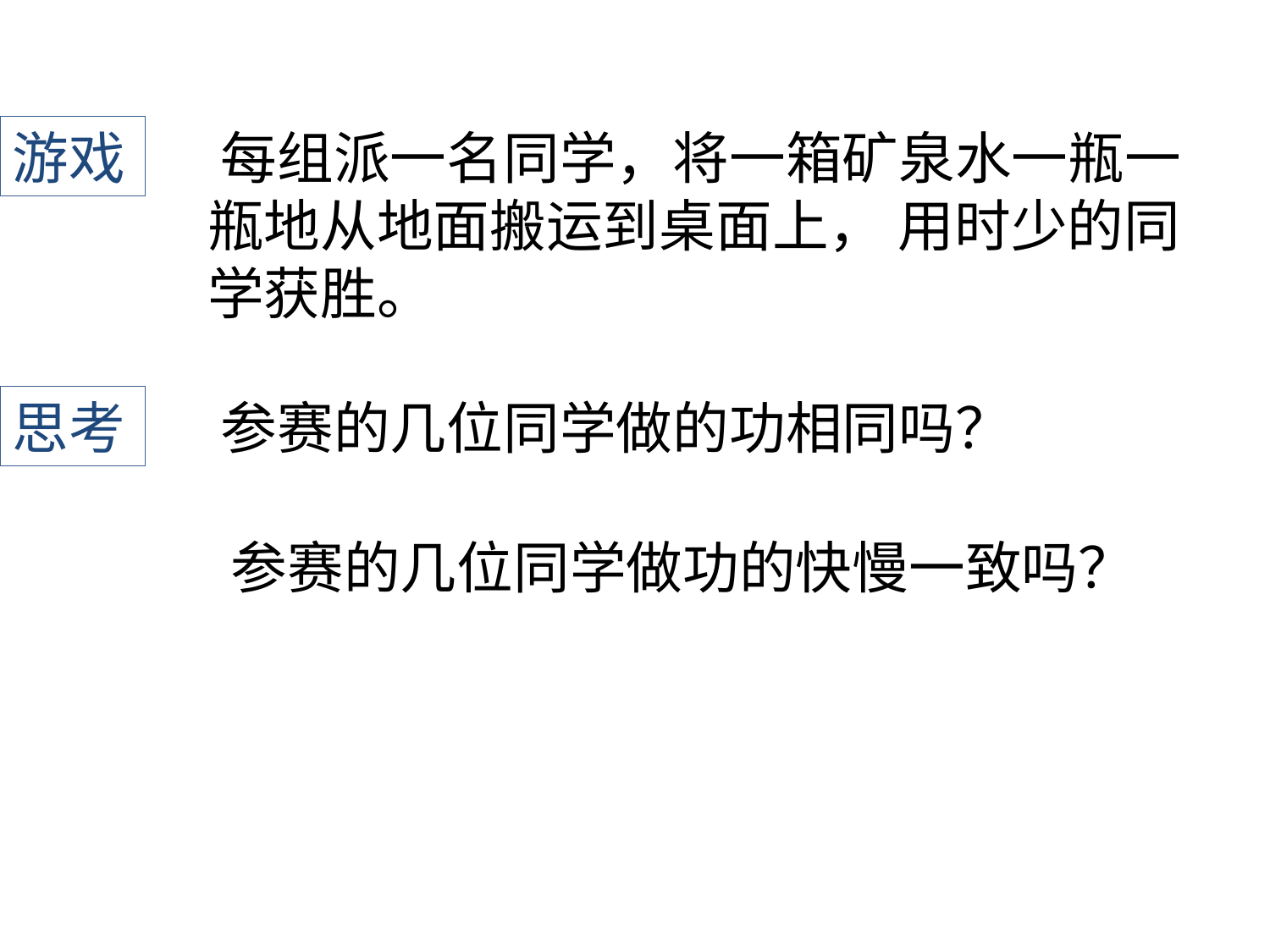

游戏
﻿每组派一名同学，将一箱矿泉水一瓶一瓶地从地面搬运到桌面上， 用时少的同学获胜。
思考
﻿参赛的几位同学做的功相同吗？
﻿参赛的几位同学做功的快慢一致吗？